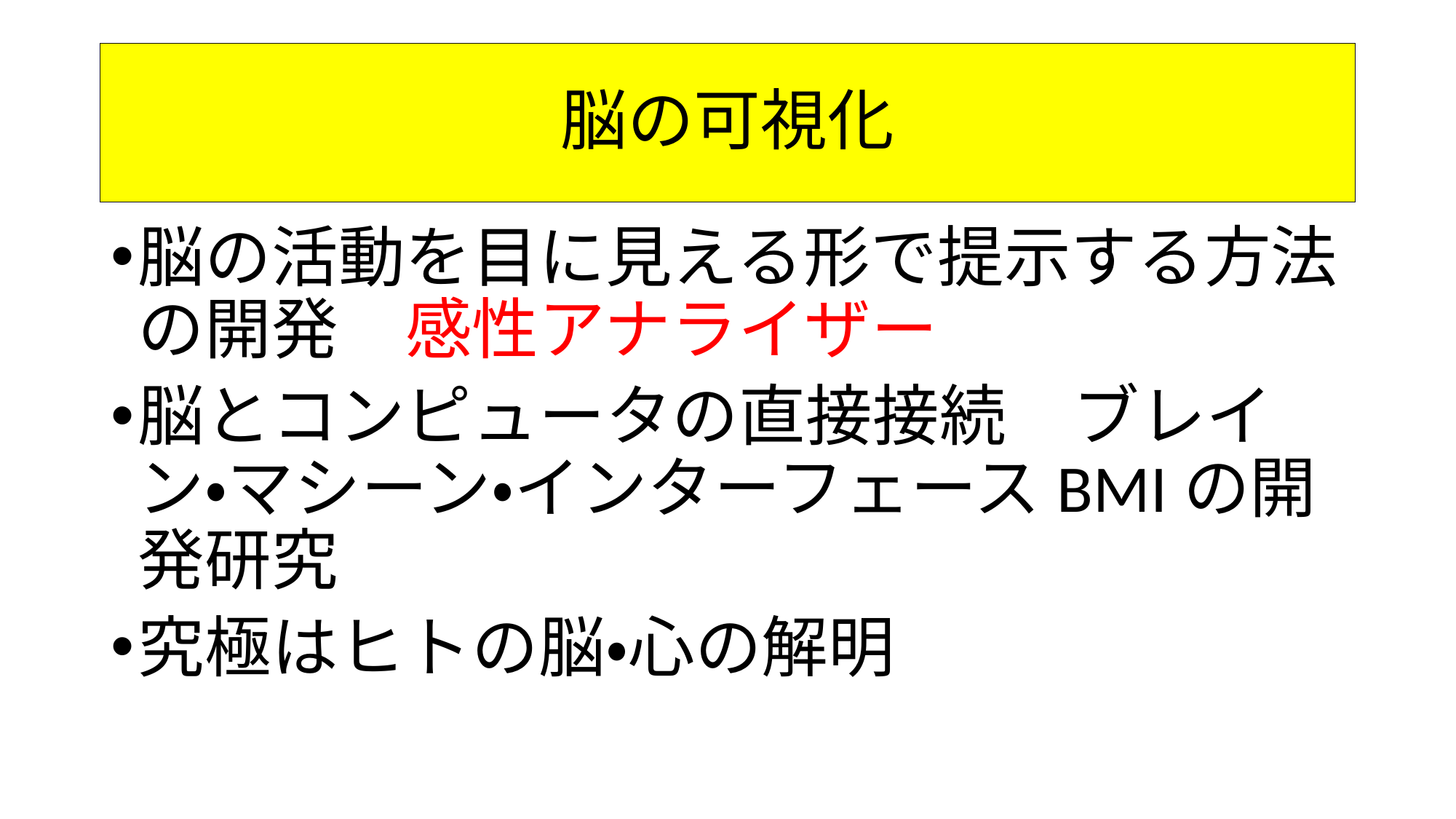

# 脳の可視化
脳の活動を目に見える形で提示する方法の開発　感性アナライザー
脳とコンピュータの直接接続　ブレイン・マシーン・インターフェースBMIの開発研究
究極はヒトの脳・心の解明